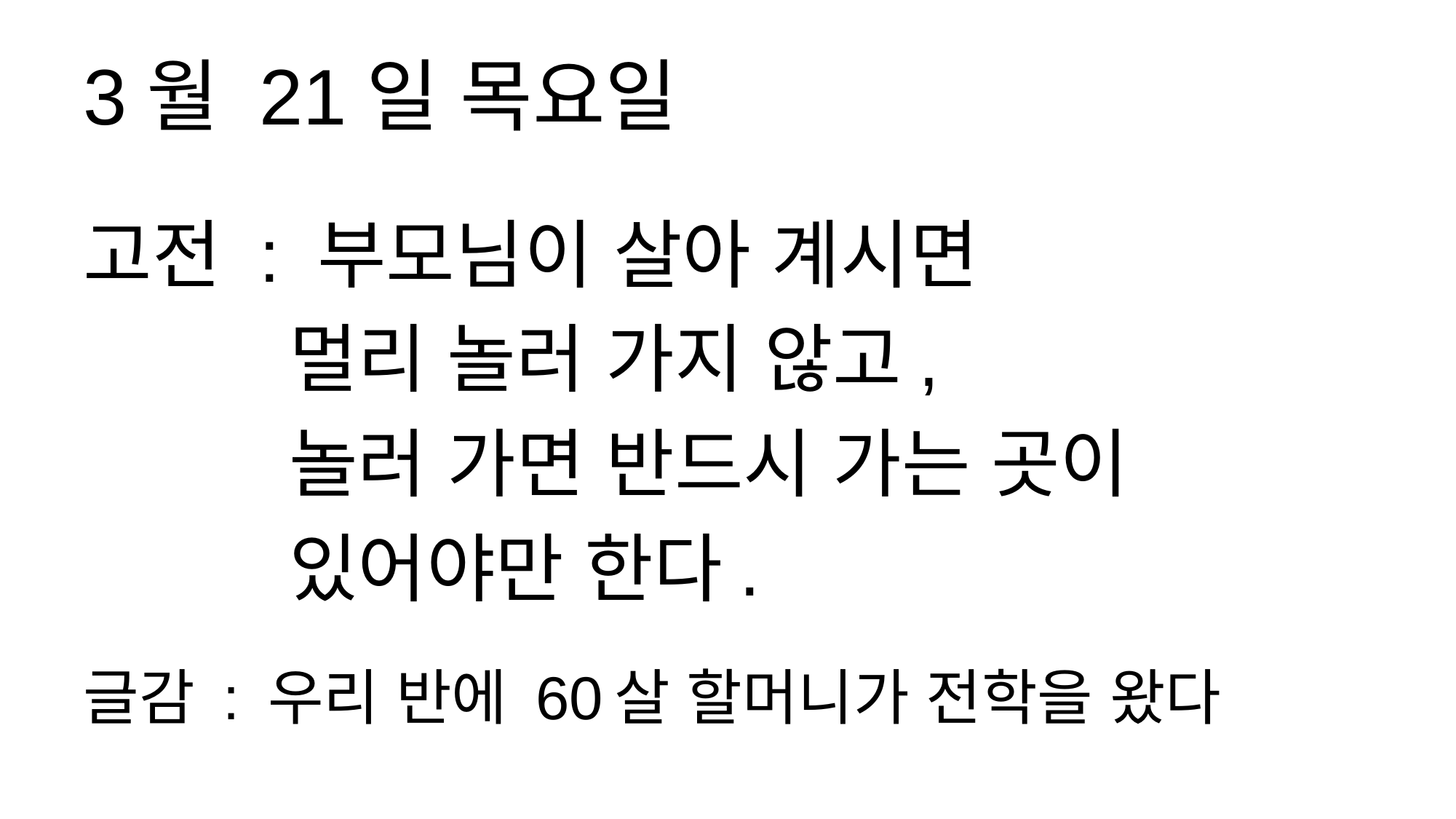

3월 21일 목요일
고전 : 부모님이 살아 계시면
         멀리 놀러 가지 않고,
         놀러 가면 반드시 가는 곳이
         있어야만 한다.
글감 : 우리 반에 60살 할머니가 전학을 왔다